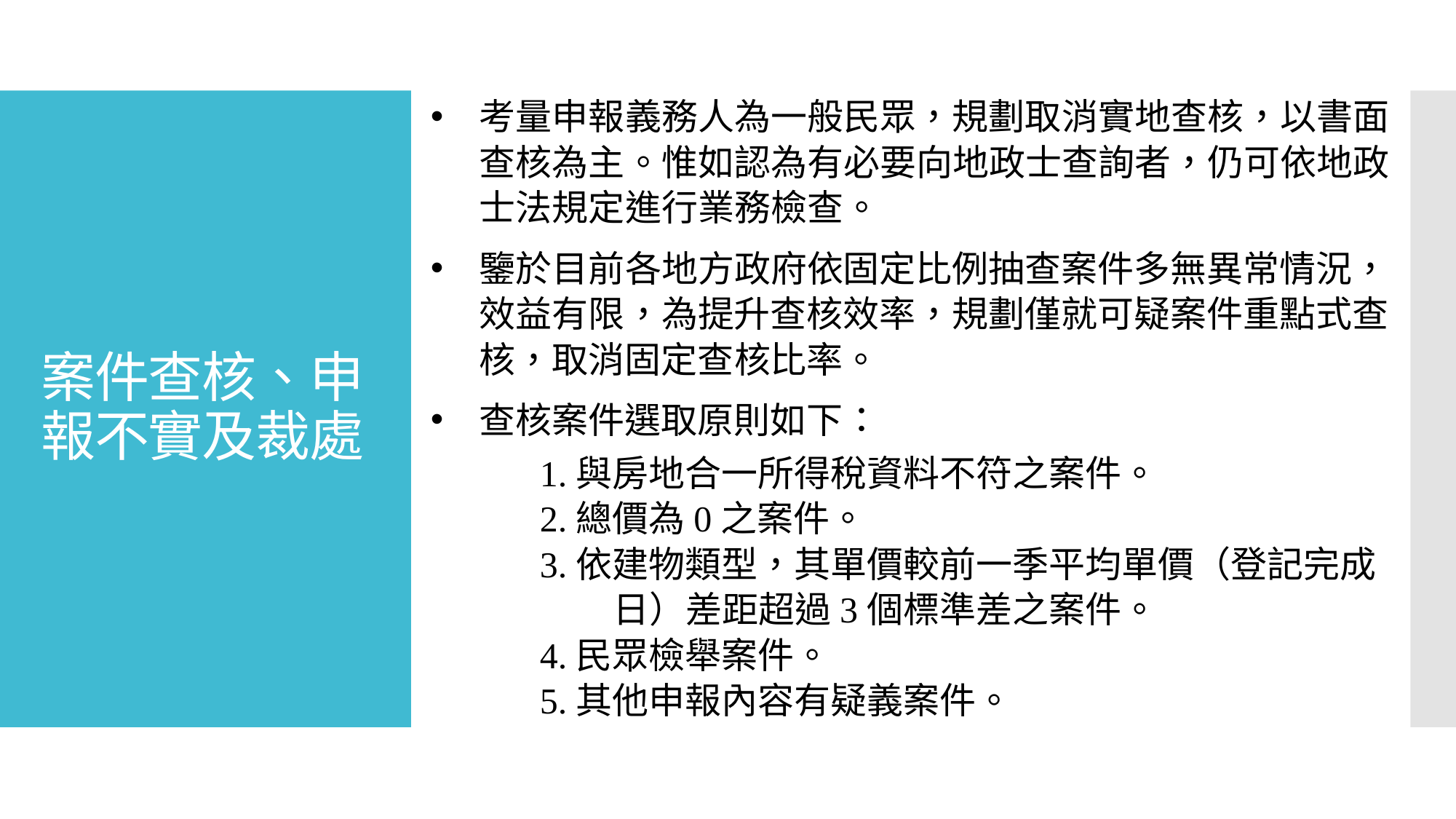

考量申報義務人為一般民眾，規劃取消實地查核，以書面查核為主。惟如認為有必要向地政士查詢者，仍可依地政士法規定進行業務檢查。
鑒於目前各地方政府依固定比例抽查案件多無異常情況，效益有限，為提升查核效率，規劃僅就可疑案件重點式查核，取消固定查核比率。
查核案件選取原則如下：
1.與房地合一所得稅資料不符之案件。
2.總價為0之案件。
3.依建物類型，其單價較前一季平均單價（登記完成日）差距超過3個標準差之案件。
4.民眾檢舉案件。
5.其他申報內容有疑義案件。
# 案件查核、申報不實及裁處